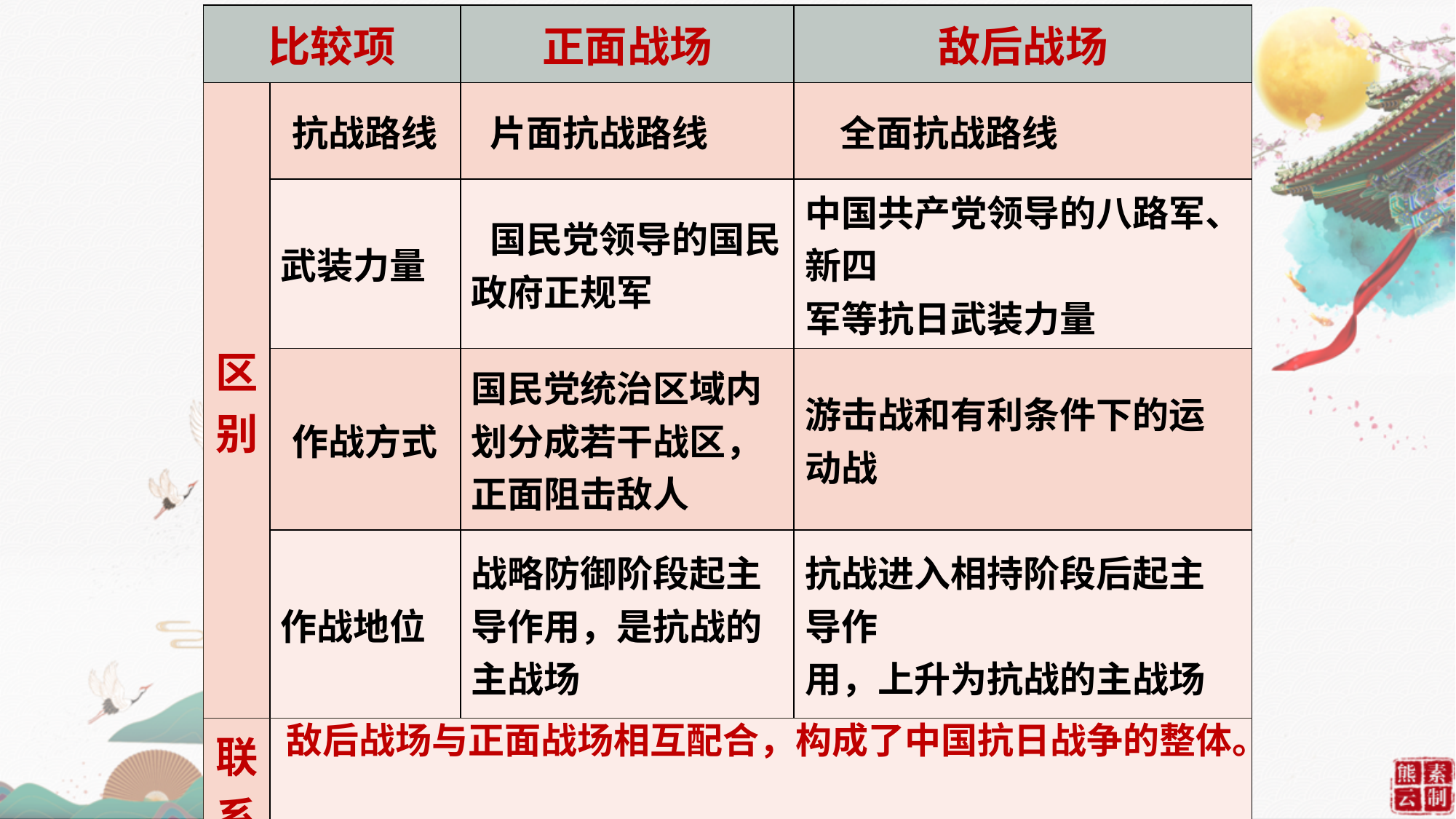

| 比较项 |  | 正面战场 | 敌后战场 |
| --- | --- | --- | --- |
| 区别 | 抗战路线 | 片面抗战路线 | 全面抗战路线 |
|  | 武装力量 | 国民党领导的国民政府正规军 | 中国共产党领导的八路军、新四 军等抗日武装力量 |
|  | 作战方式 | 国民党统治区域内划分成若干战区，正面阻击敌人 | 游击战和有利条件下的运动战 |
|  | 作战地位 | 战略防御阶段起主导作用，是抗战的主战场 | 抗战进入相持阶段后起主导作 用，上升为抗战的主战场 |
| 联系 |  |  |  |
敌后战场与正面战场相互配合，构成了中国抗日战争的整体。